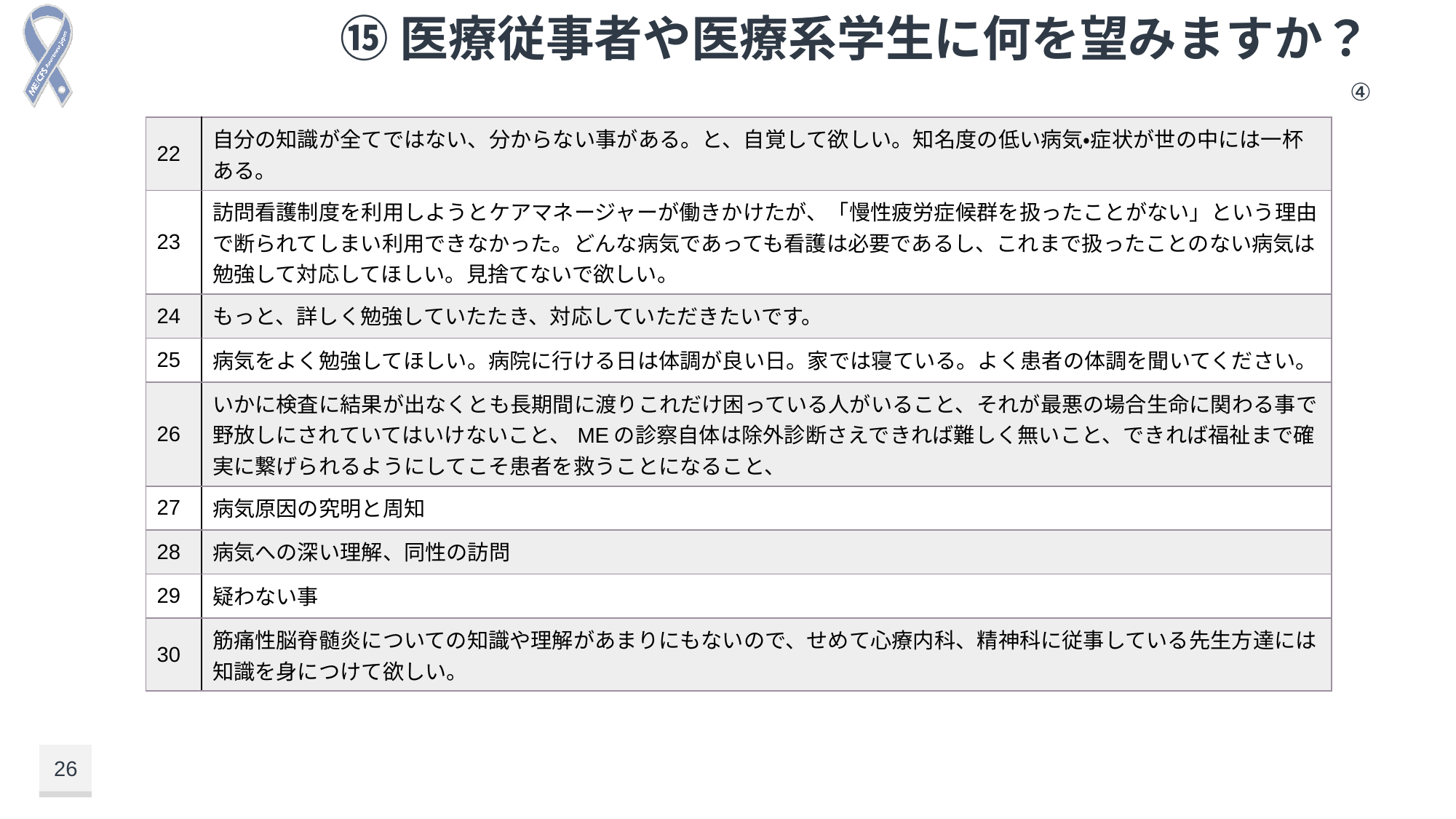

# ⑮医療従事者や医療系学生に何を望みますか？
④
| 22 | 自分の知識が全てではない、分からない事がある。と、自覚して欲しい。知名度の低い病気・症状が世の中には一杯ある。 |
| --- | --- |
| 23 | 訪問看護制度を利用しようとケアマネージャーが働きかけたが、「慢性疲労症候群を扱ったことがない」という理由で断られてしまい利用できなかった。どんな病気であっても看護は必要であるし、これまで扱ったことのない病気は勉強して対応してほしい。見捨てないで欲しい。 |
| 24 | もっと、詳しく勉強していたたき、対応していただきたいです。 |
| 25 | 病気をよく勉強してほしい。病院に行ける日は体調が良い日。家では寝ている。よく患者の体調を聞いてください。 |
| 26 | いかに検査に結果が出なくとも長期間に渡りこれだけ困っている人がいること、それが最悪の場合生命に関わる事で野放しにされていてはいけないこと、MEの診察自体は除外診断さえできれば難しく無いこと、できれば福祉まで確実に繋げられるようにしてこそ患者を救うことになること、 |
| 27 | 病気原因の究明と周知 |
| 28 | 病気への深い理解、同性の訪問 |
| 29 | 疑わない事 |
| 30 | 筋痛性脳脊髄炎についての知識や理解があまりにもないので、せめて心療内科、精神科に従事している先生方達には知識を身につけて欲しい。 |
26